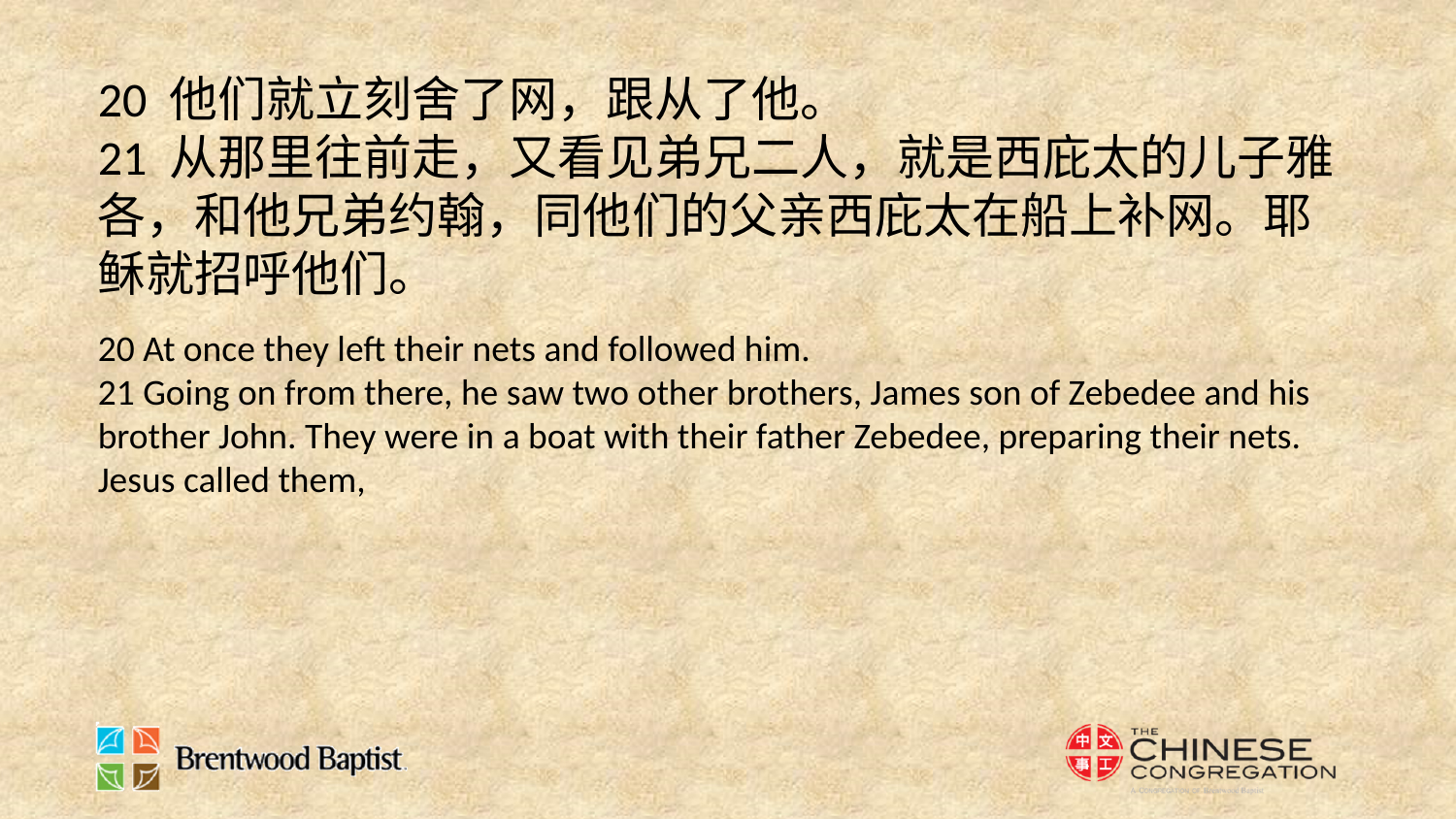

20 他们就立刻舍了网，跟从了他。
21 从那里往前走，又看见弟兄二人，就是西庇太的儿子雅各，和他兄弟约翰，同他们的父亲西庇太在船上补网。耶稣就招呼他们。

20 At once they left their nets and followed him.
21 Going on from there, he saw two other brothers, James son of Zebedee and his brother John. They were in a boat with their father Zebedee, preparing their nets. Jesus called them,